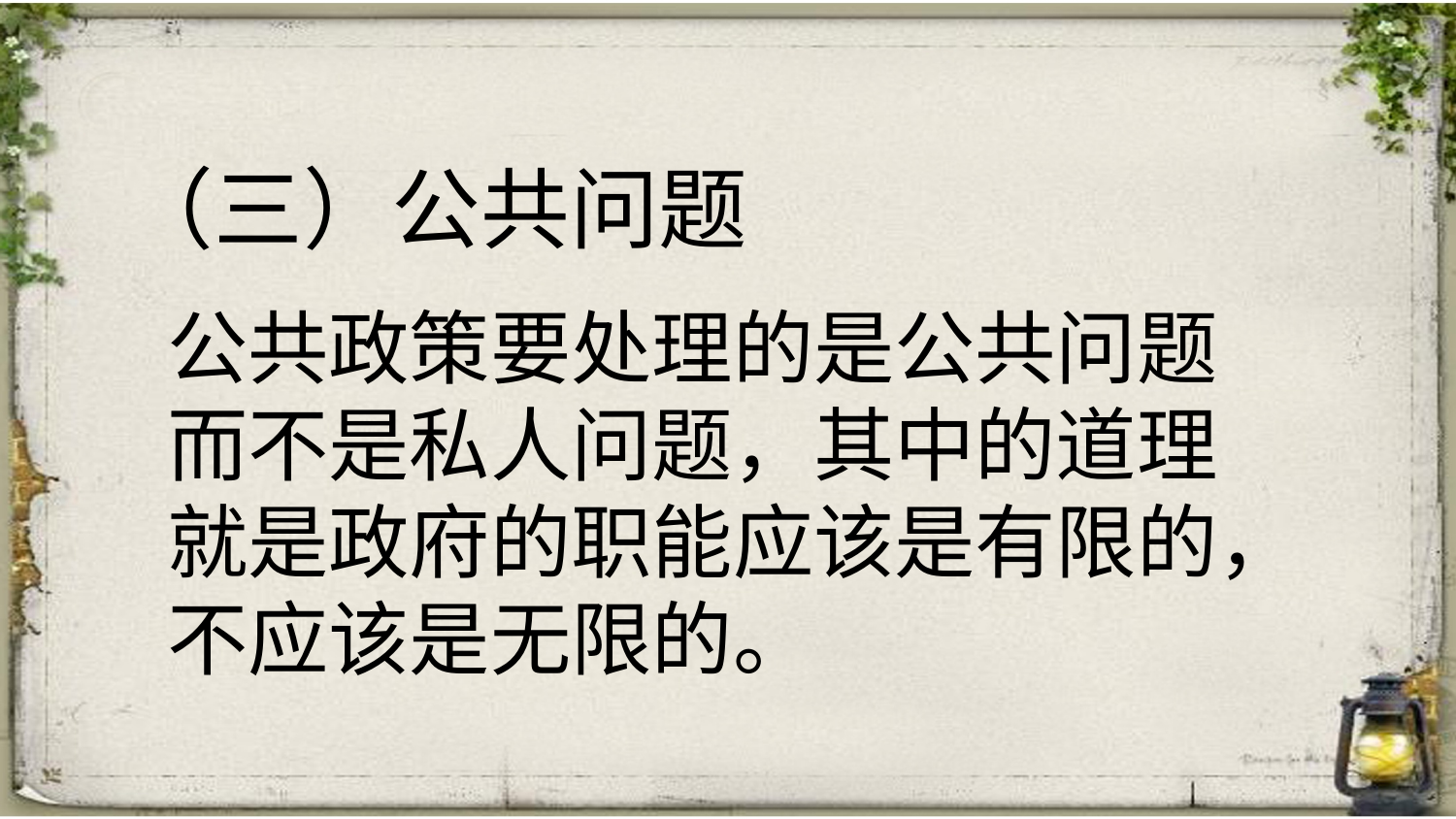

（三）公共问题
公共政策要处理的是公共问题而不是私人问题，其中的道理就是政府的职能应该是有限的，不应该是无限的。